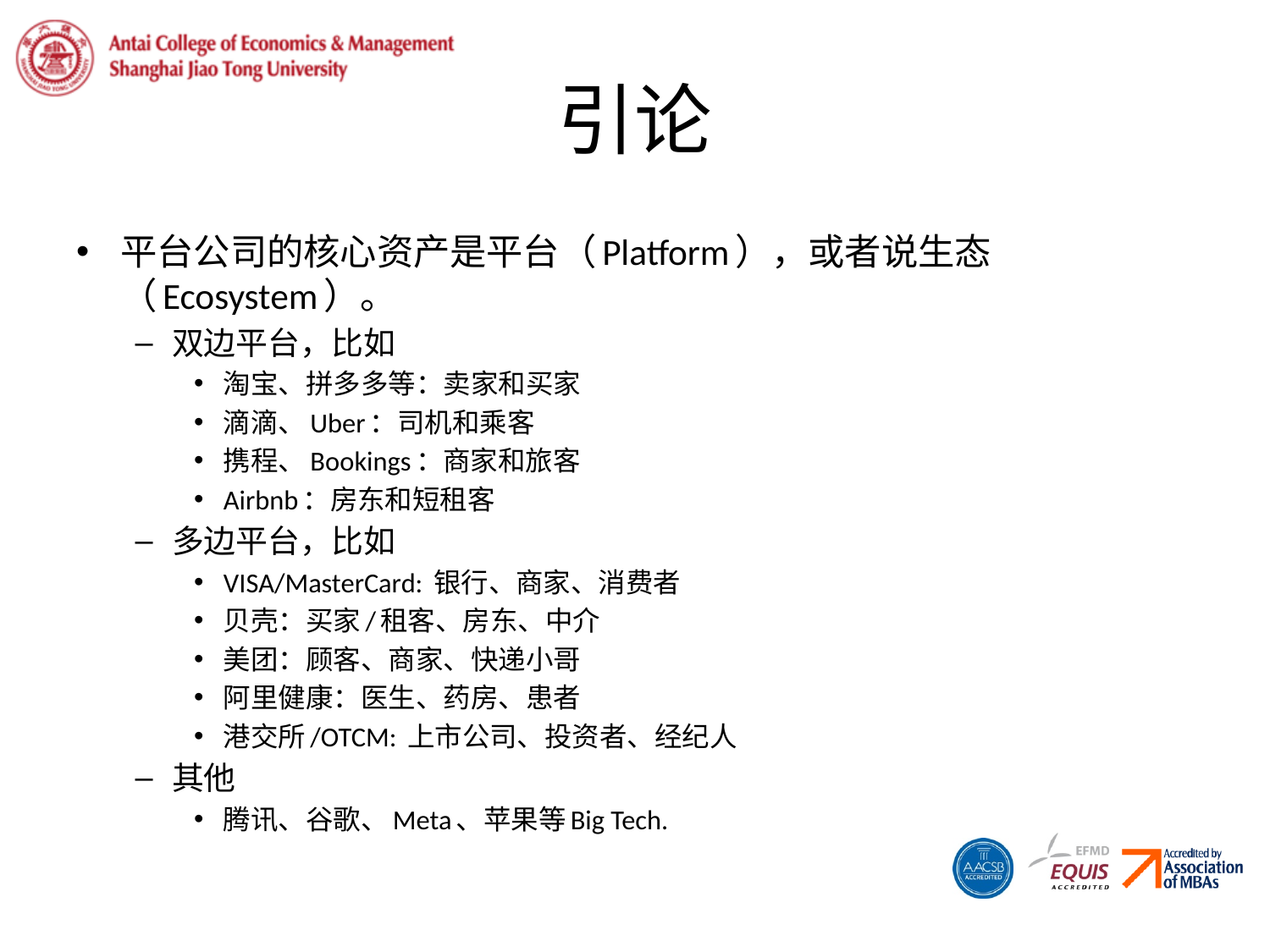

# 引论
平台公司的核心资产是平台（Platform），或者说生态（Ecosystem）。
双边平台，比如
淘宝、拼多多等：卖家和买家
滴滴、Uber：司机和乘客
携程、Bookings：商家和旅客
Airbnb：房东和短租客
多边平台，比如
VISA/MasterCard: 银行、商家、消费者
贝壳：买家/租客、房东、中介
美团：顾客、商家、快递小哥
阿里健康：医生、药房、患者
港交所/OTCM: 上市公司、投资者、经纪人
其他
腾讯、谷歌、Meta、苹果等Big Tech.